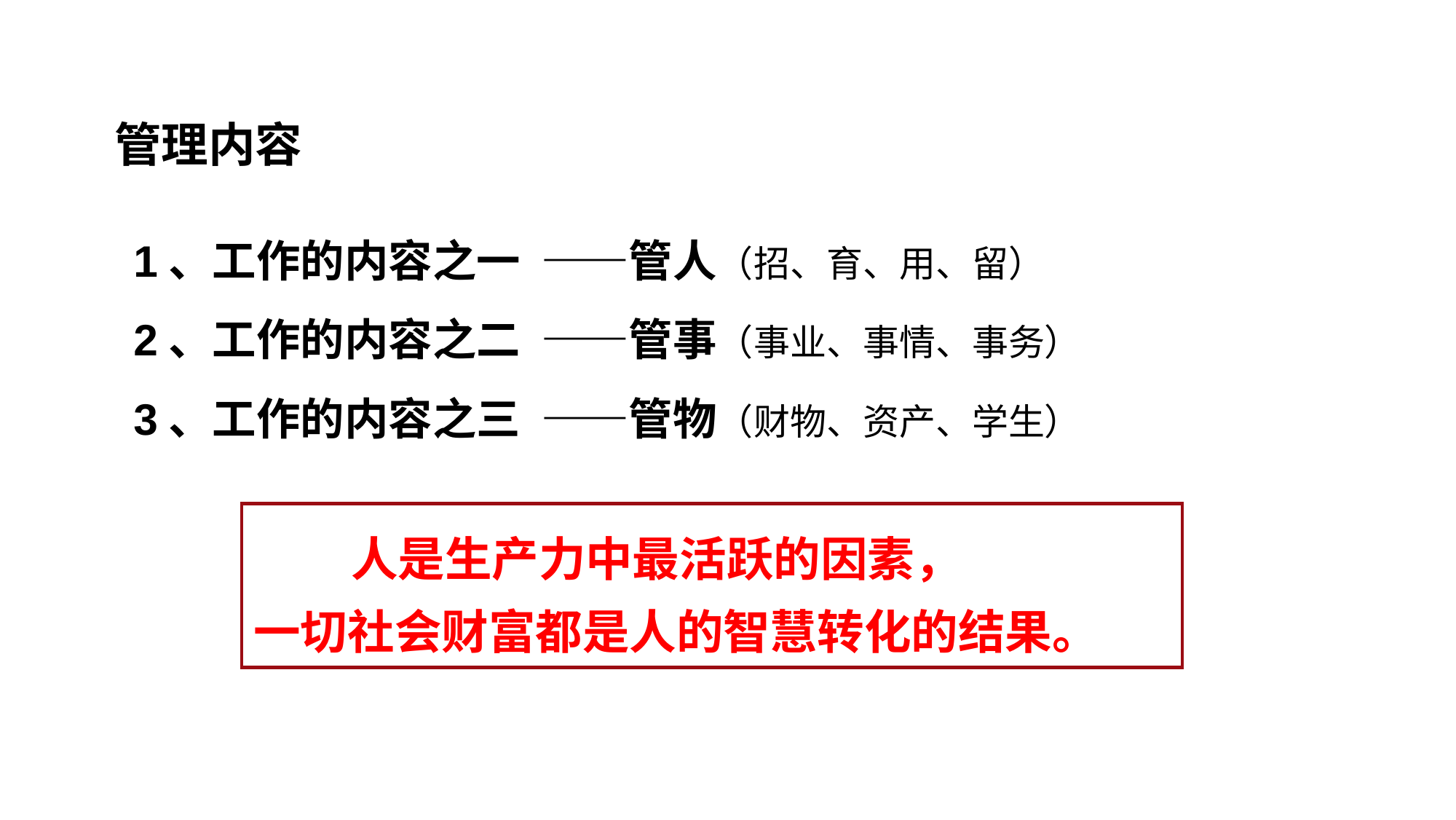

管理内容
1、工作的内容之一  ——管人（招、育、用、留）
2、工作的内容之二  ——管事（事业、事情、事务）
3、工作的内容之三  ——管物（财物、资产、学生）
        人是生产力中最活跃的因素，
一切社会财富都是人的智慧转化的结果。